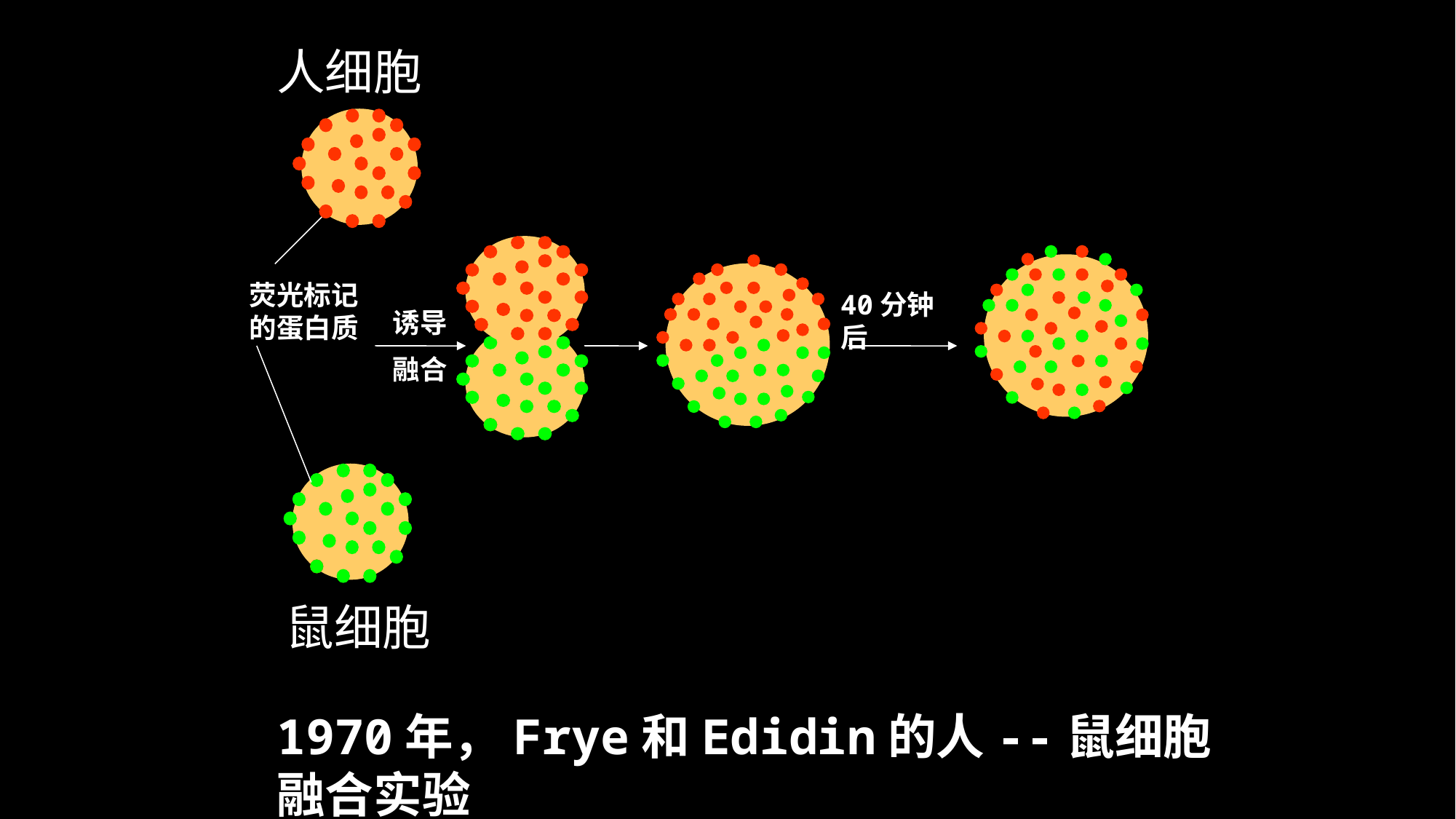

人细胞

40分钟后

诱导
融合

鼠细胞
1970年，Frye和Edidin的人--鼠细胞融合实验

荧光标记的蛋白质